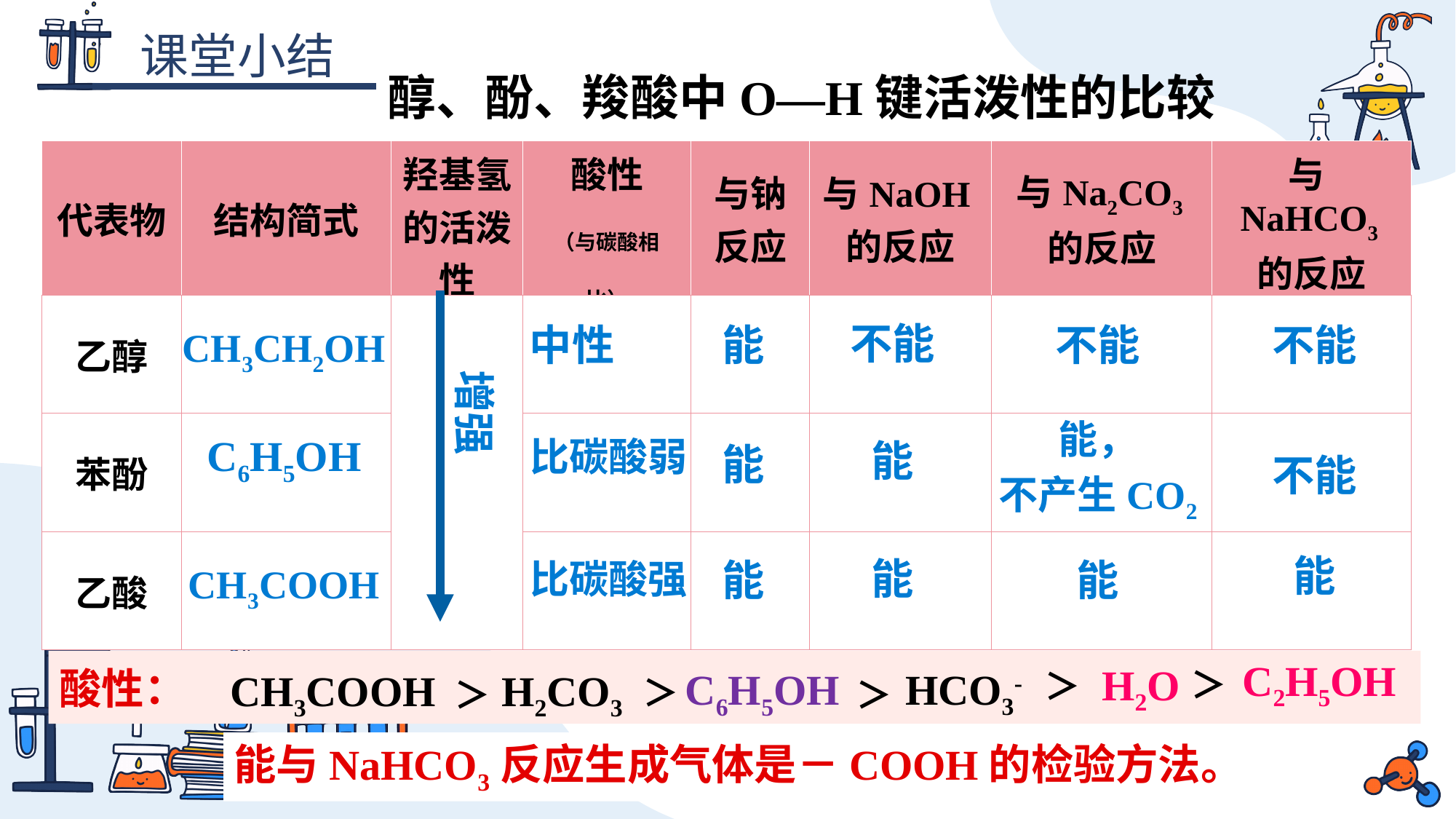

3.3 羧酸.ppt 人教版高中化学选修五课件(共27张PPT)
醇、酚、羧酸中O—H键活泼性的比较
| 代表物 | 结构简式 | 羟基氢的活泼性 | 酸性 （与碳酸相比） | 与钠反应 | 与NaOH的反应 | 与Na2CO3的反应 | 与NaHCO3的反应 |
| --- | --- | --- | --- | --- | --- | --- | --- |
| 乙醇 |  |  |  |  |  |  |  |
| 苯酚 |  |  |  |  |  |  |  |
| 乙酸 |  |  |  |  |  |  |  |
中性
能
不能
CH3CH2OH
不能
不能
增强
比碳酸弱
能
能，
不产生CO2
不能
C6H5OH
能
能
能
比碳酸强
CH3COOH
能
能
C2H5OH
H2O
HCO3-
＞
C6H5OH
CH3COOH
H2CO3
＞
＞
＞
＞
酸性：
能与NaHCO3反应生成气体是－COOH的检验方法。